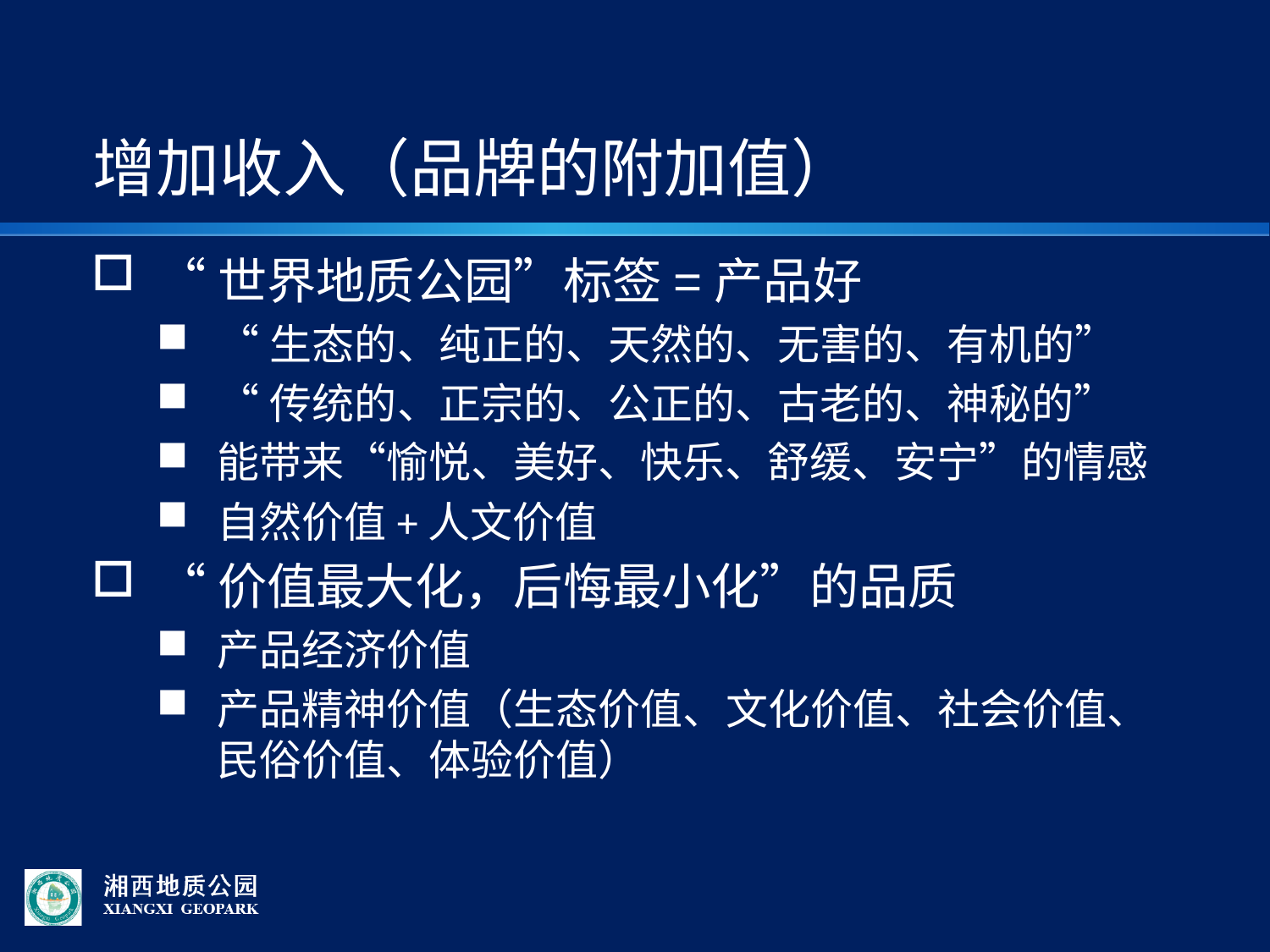

# 增加收入（品牌的附加值）
“世界地质公园”标签=产品好
“生态的、纯正的、天然的、无害的、有机的”
“传统的、正宗的、公正的、古老的、神秘的”
能带来“愉悦、美好、快乐、舒缓、安宁”的情感
自然价值+人文价值
“价值最大化，后悔最小化”的品质
产品经济价值
产品精神价值（生态价值、文化价值、社会价值、民俗价值、体验价值）